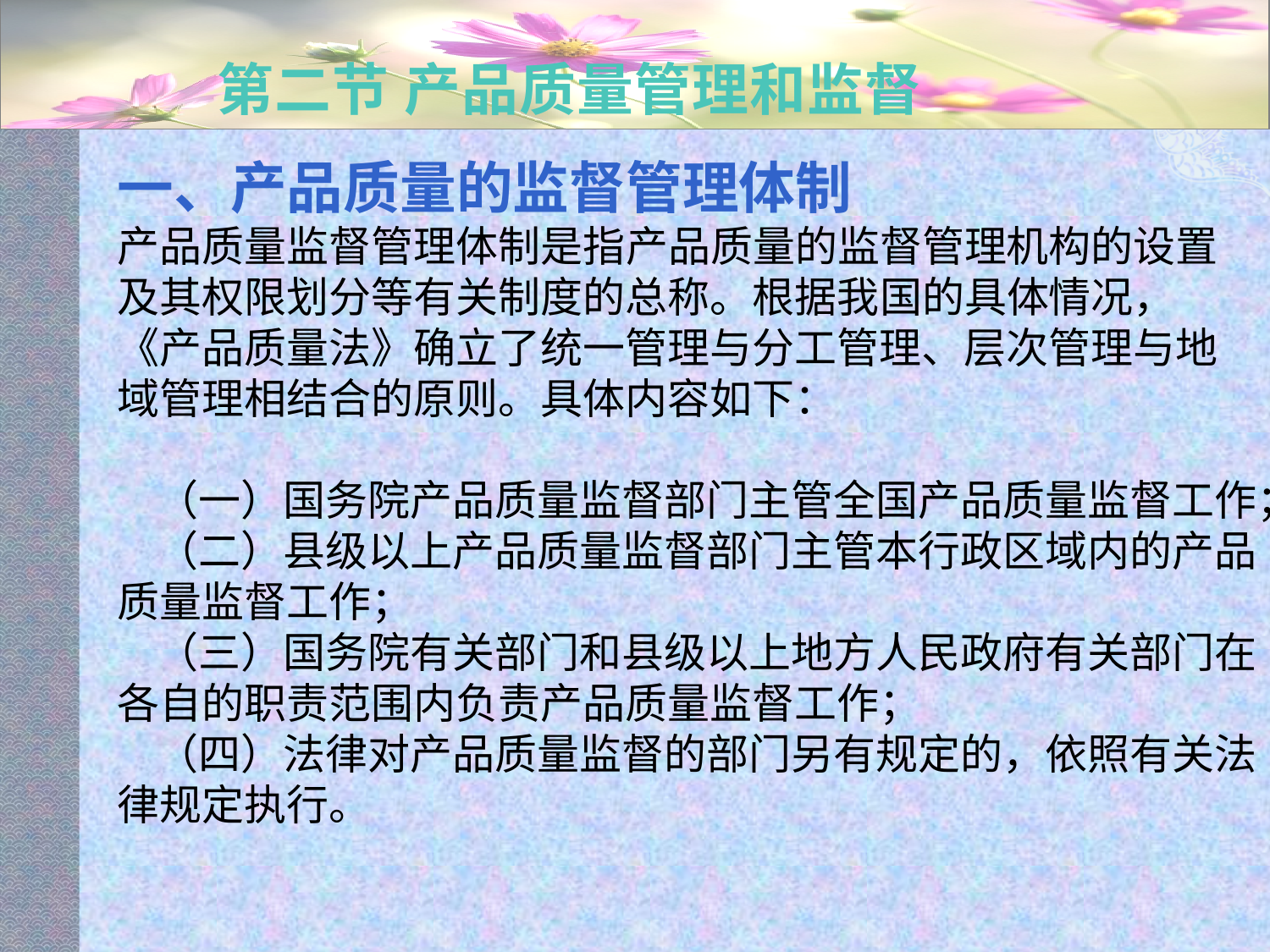

# 第二节 产品质量管理和监督
一、产品质量的监督管理体制
产品质量监督管理体制是指产品质量的监督管理机构的设置及其权限划分等有关制度的总称。根据我国的具体情况，《产品质量法》确立了统一管理与分工管理、层次管理与地域管理相结合的原则。具体内容如下：

   （一）国务院产品质量监督部门主管全国产品质量监督工作；
   （二）县级以上产品质量监督部门主管本行政区域内的产品质量监督工作；
   （三）国务院有关部门和县级以上地方人民政府有关部门在各自的职责范围内负责产品质量监督工作；
   （四）法律对产品质量监督的部门另有规定的，依照有关法律规定执行。